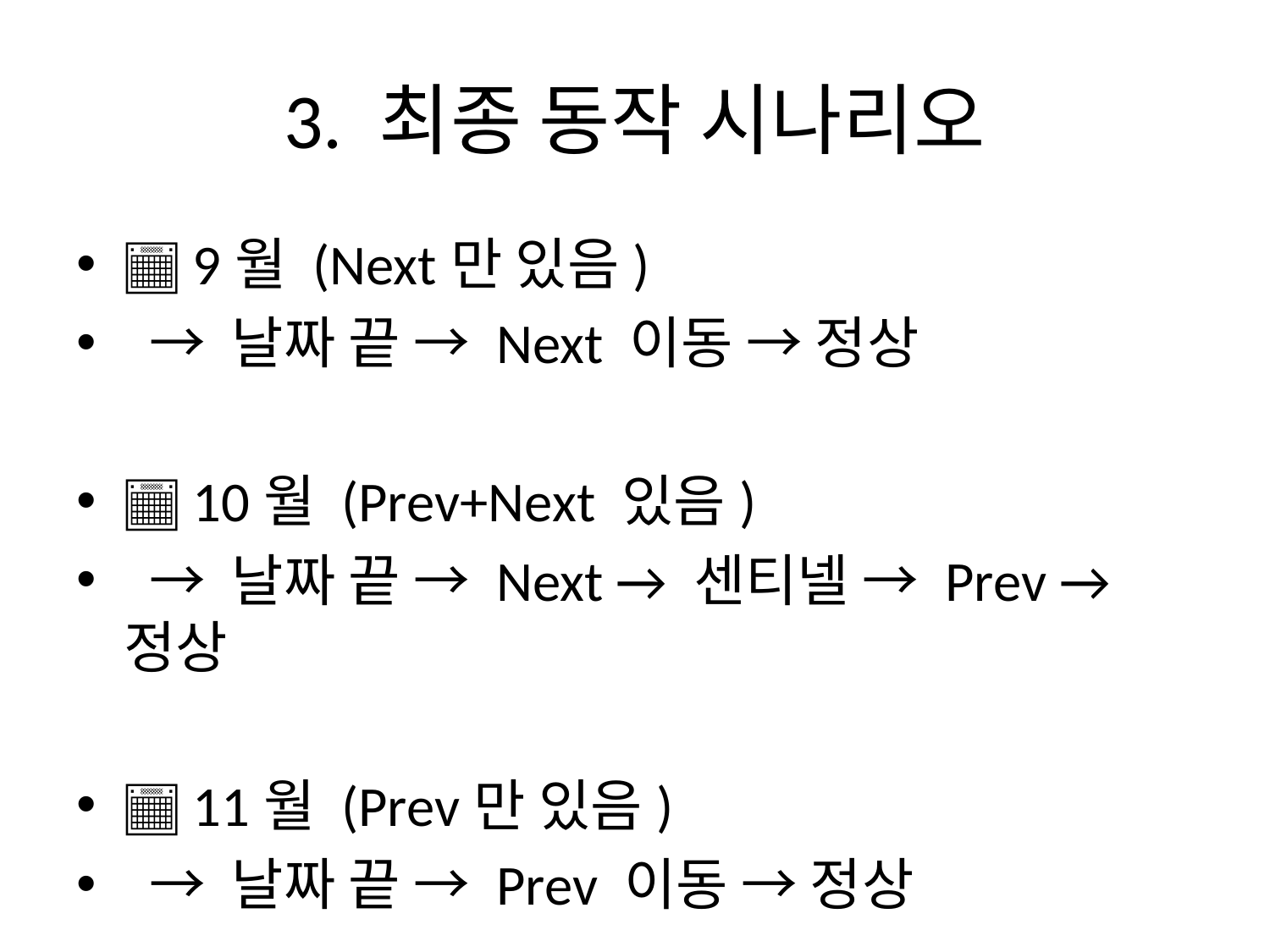

# 3. 최종 동작 시나리오
📅 9월 (Next만 있음)
  → 날짜 끝 → Next 이동 → 정상

📅 10월 (Prev+Next 있음)
  → 날짜 끝 → Next → 센티넬 → Prev → 정상

📅 11월 (Prev만 있음)
  → 날짜 끝 → Prev 이동 → 정상